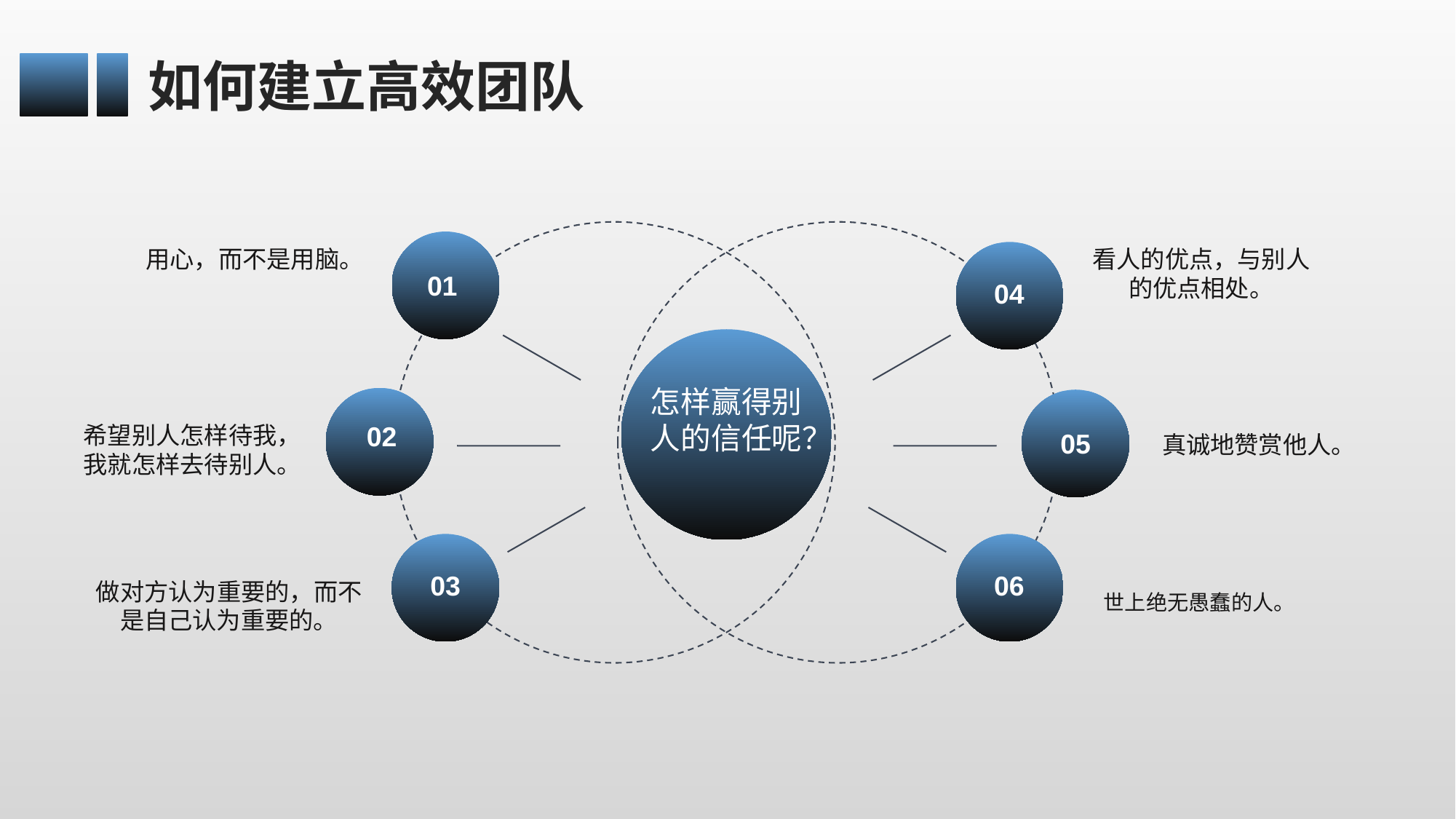

如何建立高效团队

用心，而不是用脑。
看人的优点，与别人的优点相处。

01
04

怎样赢得别人的信任呢？

02
希望别人怎样待我，我就怎样去待别人。
05
真诚地赞赏他人。

06
03
做对方认为重要的，而不是自己认为重要的。
世上绝无愚蠢的人。